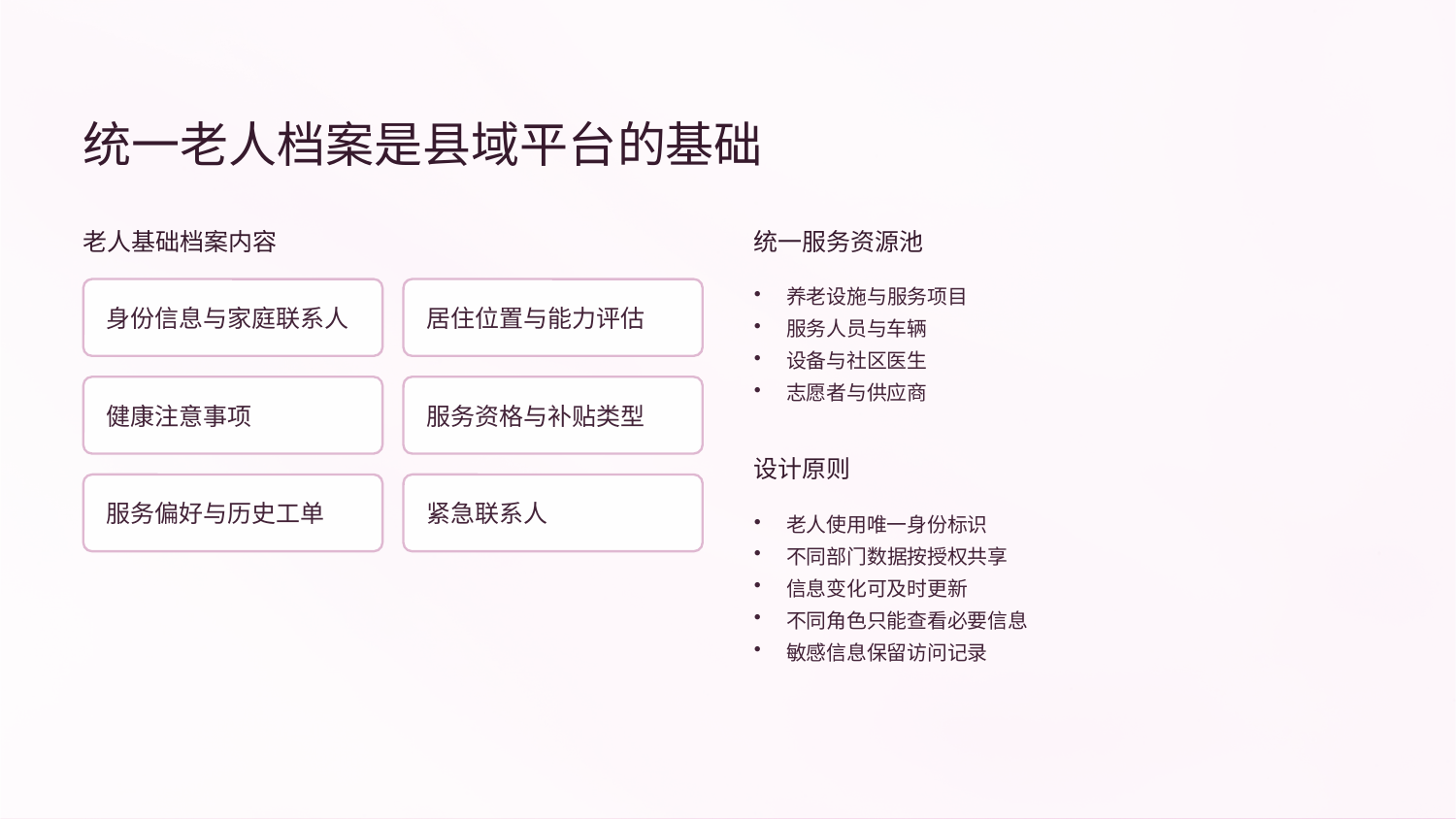

统一老人档案是县域平台的基础
老人基础档案内容
统一服务资源池
养老设施与服务项目
服务人员与车辆
设备与社区医生
志愿者与供应商

身份信息与家庭联系人
居住位置与能力评估

健康注意事项
服务资格与补贴类型
设计原则

服务偏好与历史工单
紧急联系人
老人使用唯一身份标识
不同部门数据按授权共享
信息变化可及时更新
不同角色只能查看必要信息
敏感信息保留访问记录